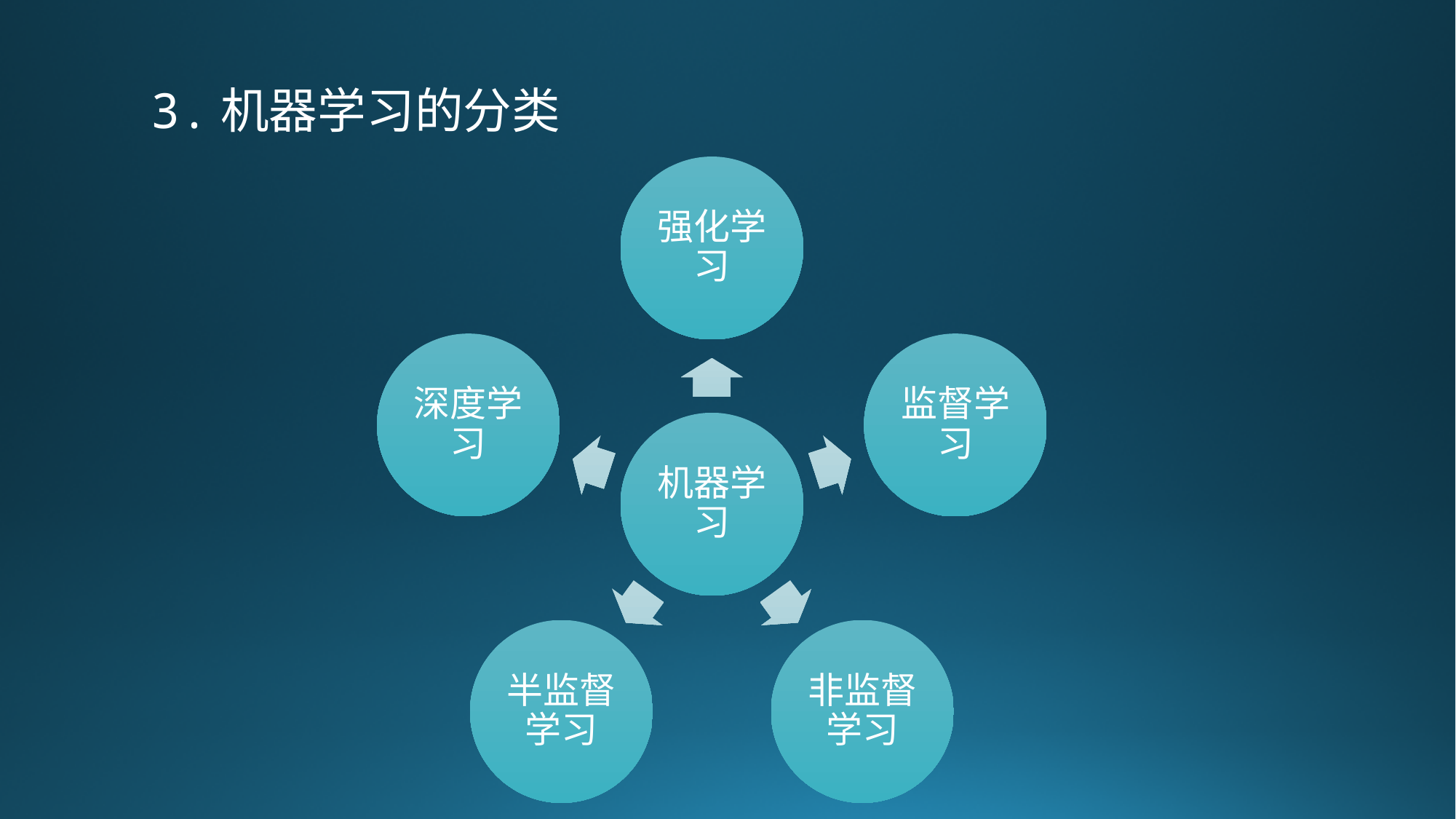

3.机器学习的分类
机器学习

强化学习

监督学习

非监督学习

半监督学习

深度学习